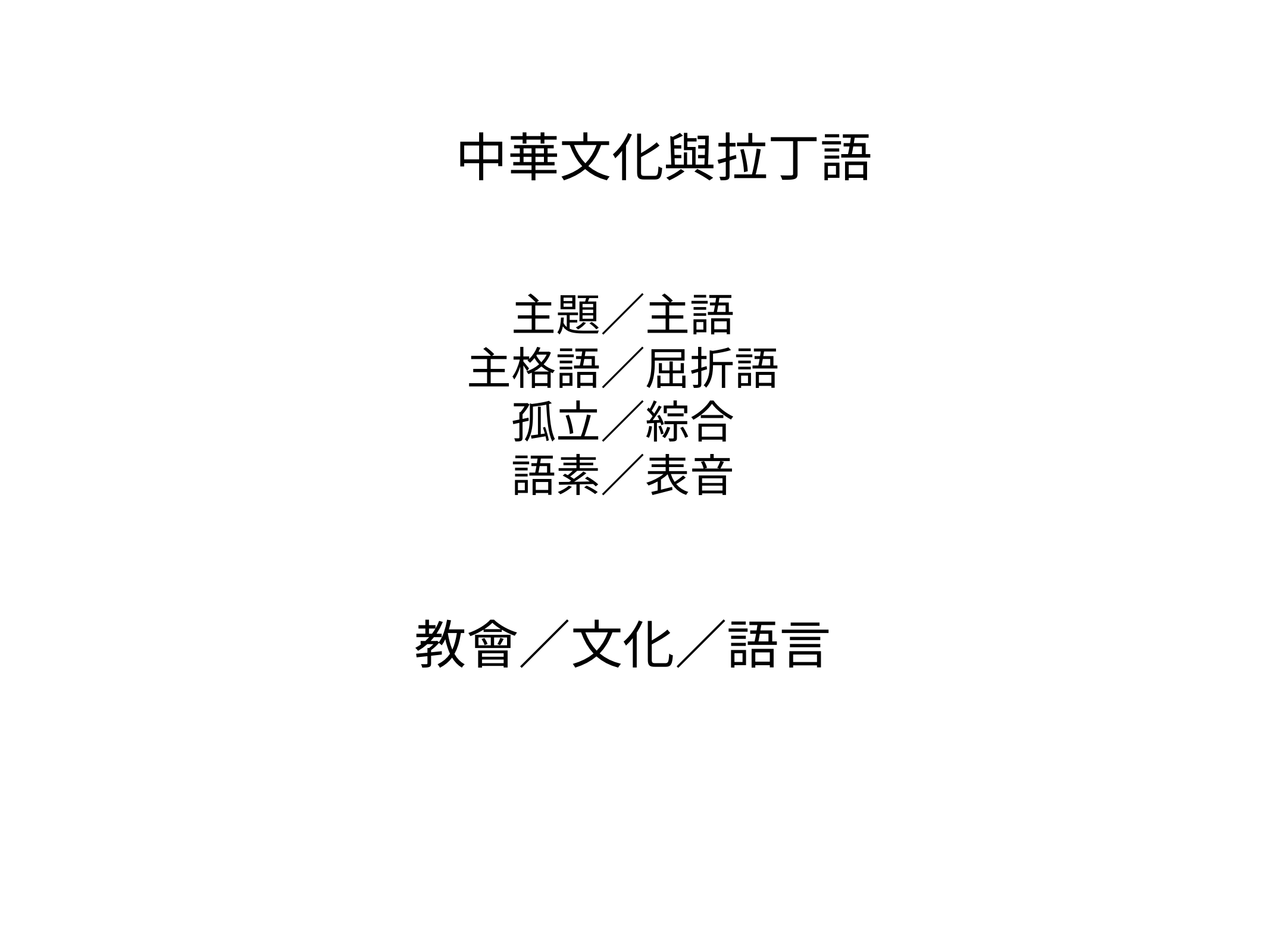

中華文化與拉丁語
主題／主語
主格語／屈折語
孤立／綜合
語素／表音
教會／文化／語言